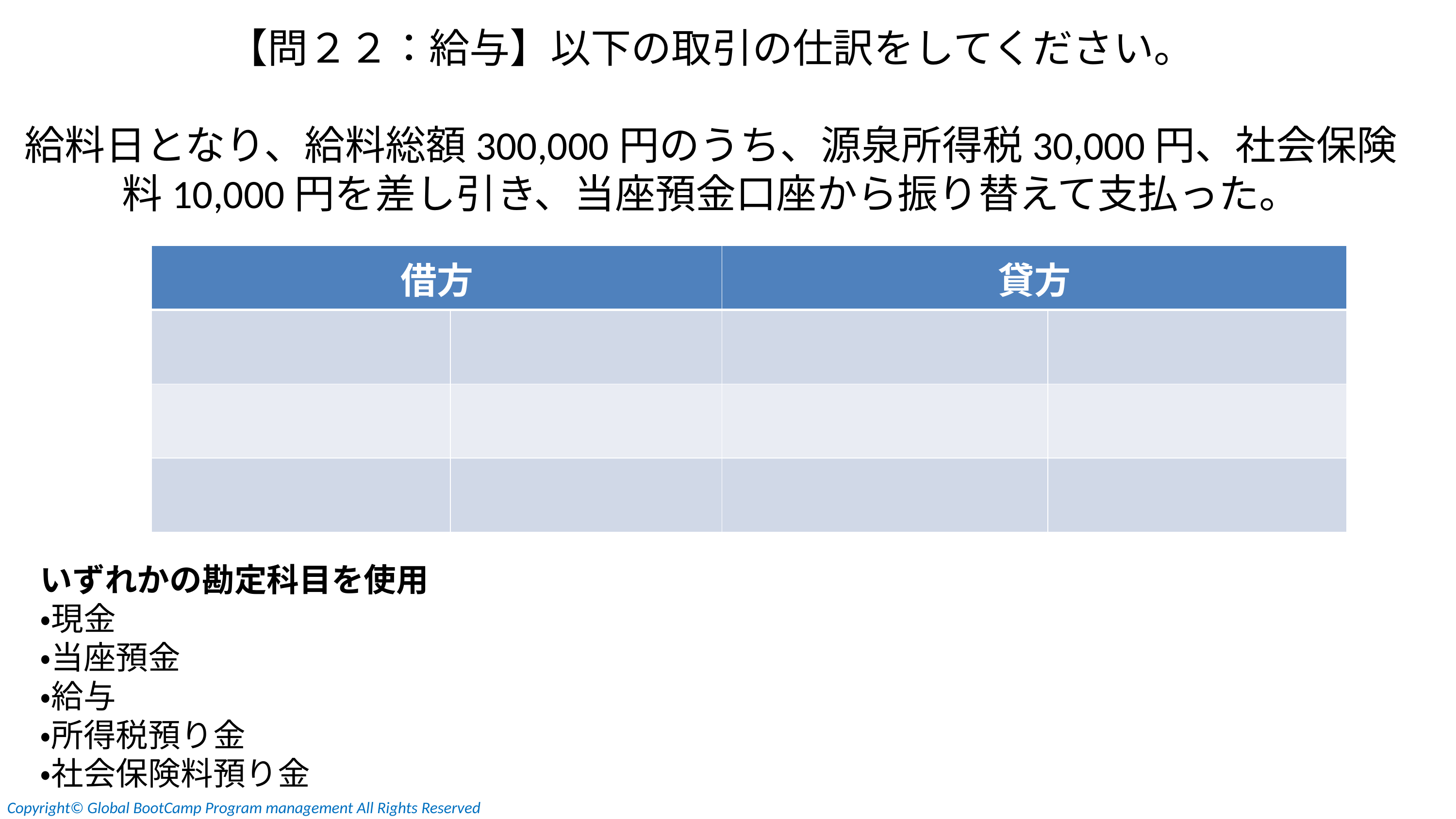

【問２２：給与】以下の取引の仕訳をしてください。

給料日となり、給料総額300,000円のうち、源泉所得税30,000円、社会保険料10,000円を差し引き、当座預金口座から振り替えて支払った。
| 借方 |  | 貸方 |  |
| --- | --- | --- | --- |
|  |  |  |  |
|  |  |  |  |
|  |  |  |  |
いずれかの勘定科目を使用
・現金
・当座預金
・給与
・所得税預り金
・社会保険料預り金